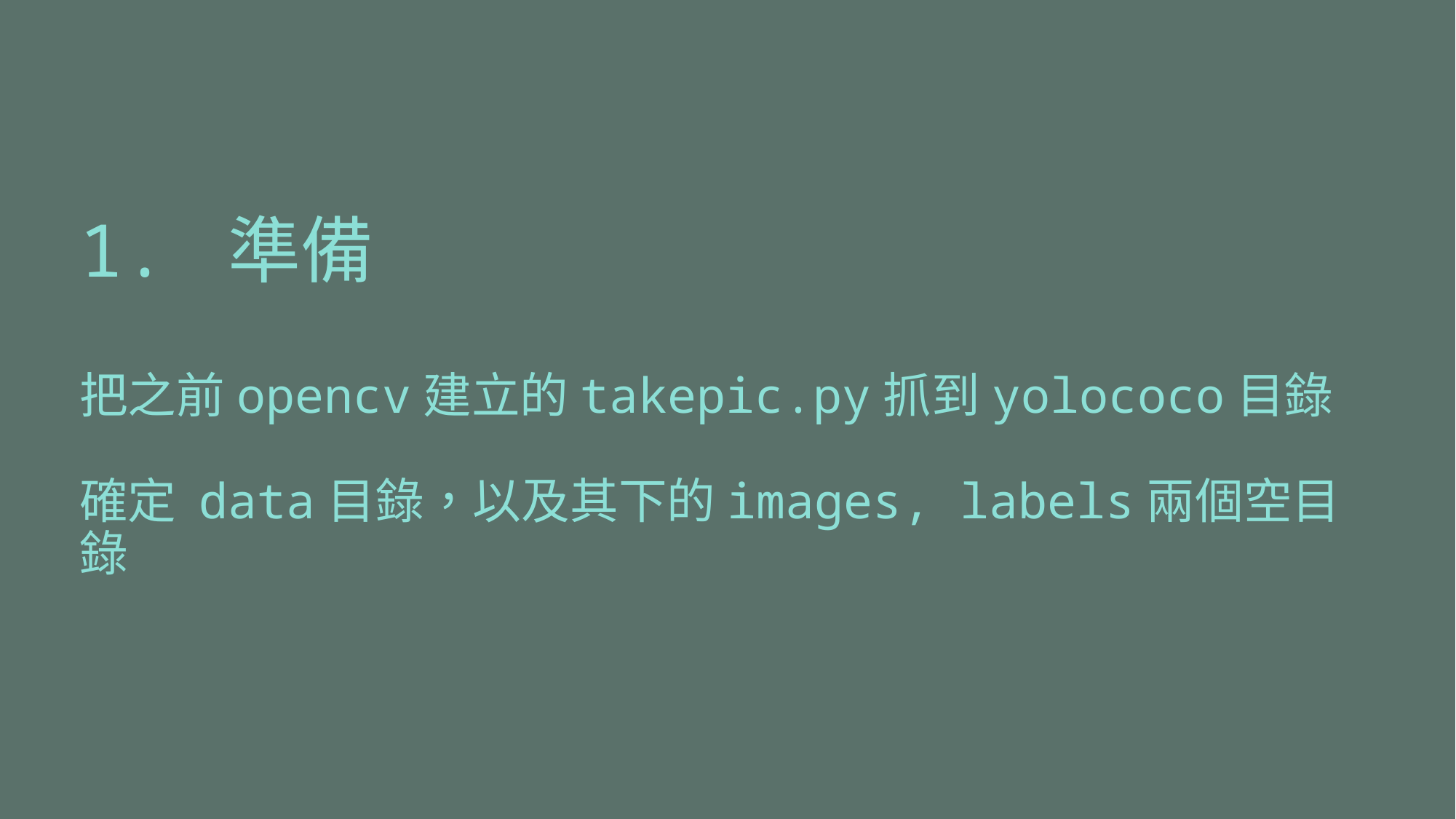

# 1. 準備 把之前opencv建立的takepic.py抓到yolococo目錄 確定 data目錄，以及其下的images, labels兩個空目錄